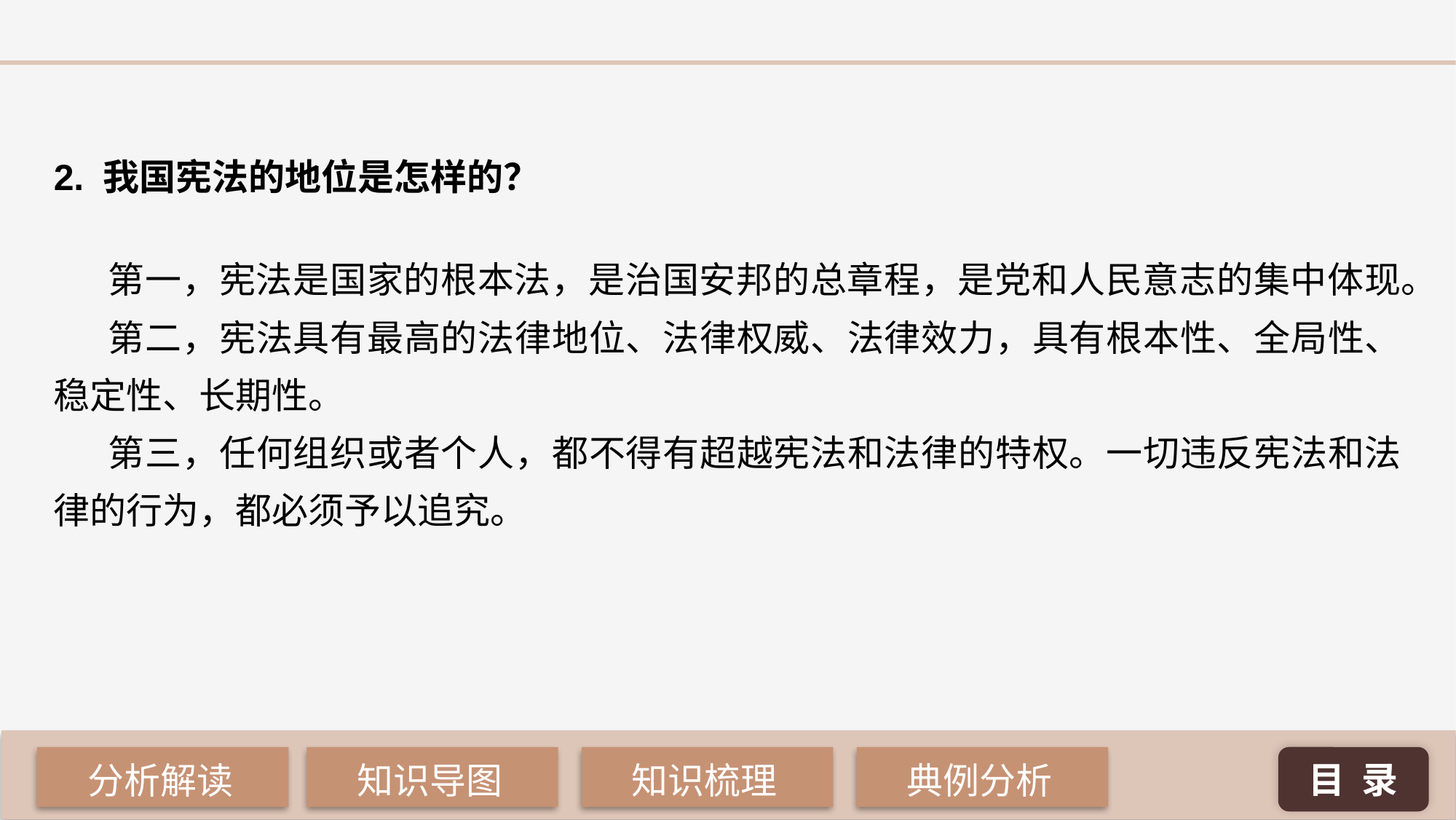

2. 我国宪法的地位是怎样的？
第一，宪法是国家的根本法，是治国安邦的总章程，是党和人民意志的集中体现。
第二，宪法具有最高的法律地位、法律权威、法律效力，具有根本性、全局性、稳定性、长期性。
第三，任何组织或者个人，都不得有超越宪法和法律的特权。一切违反宪法和法律的行为，都必须予以追究。